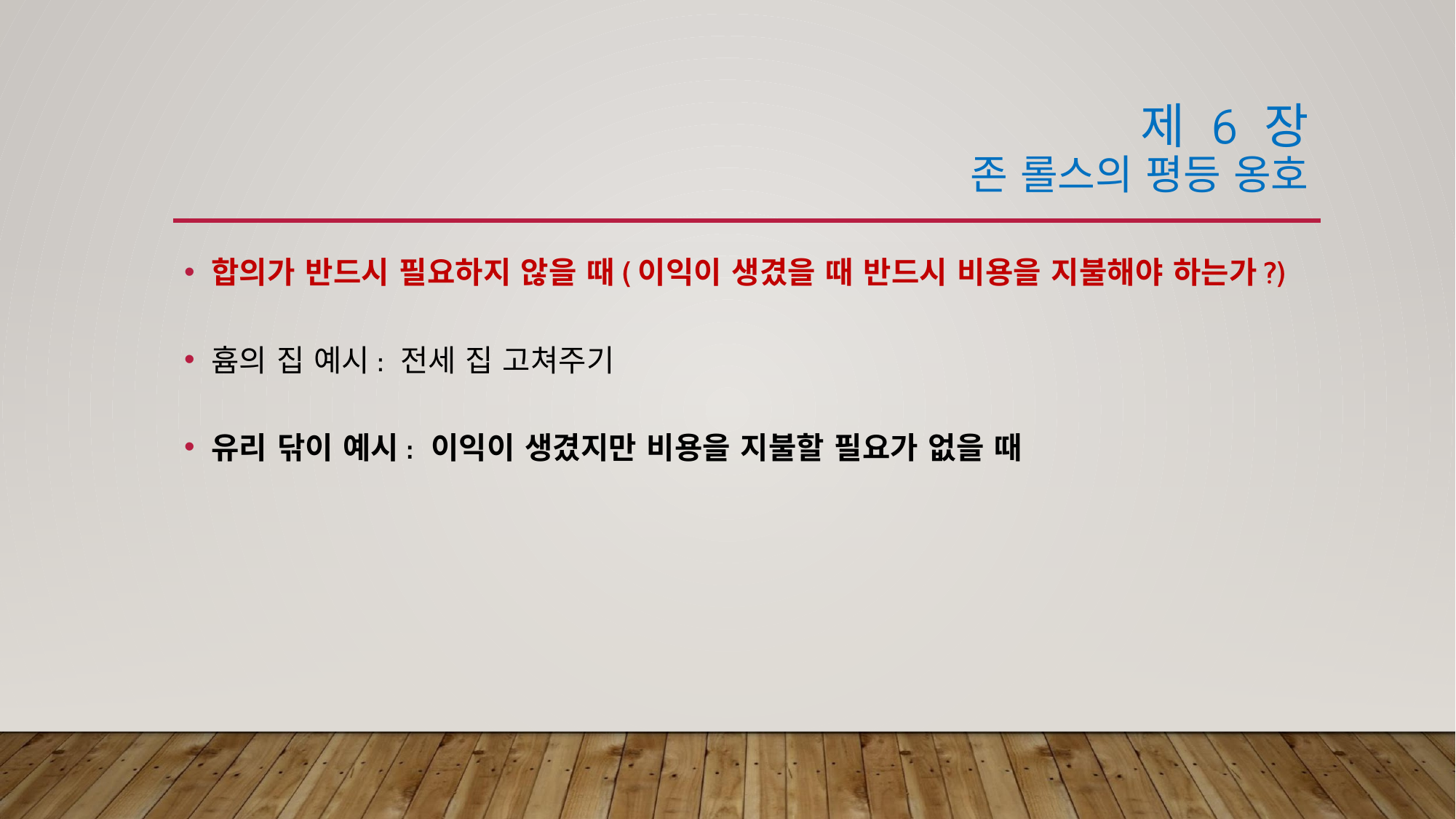

# 제 6 장 존 롤스의 평등 옹호
합의가 반드시 필요하지 않을 때(이익이 생겼을 때 반드시 비용을 지불해야 하는가?)

흄의 집 예시: 전세 집 고쳐주기

유리 닦이 예시: 이익이 생겼지만 비용을 지불할 필요가 없을 때